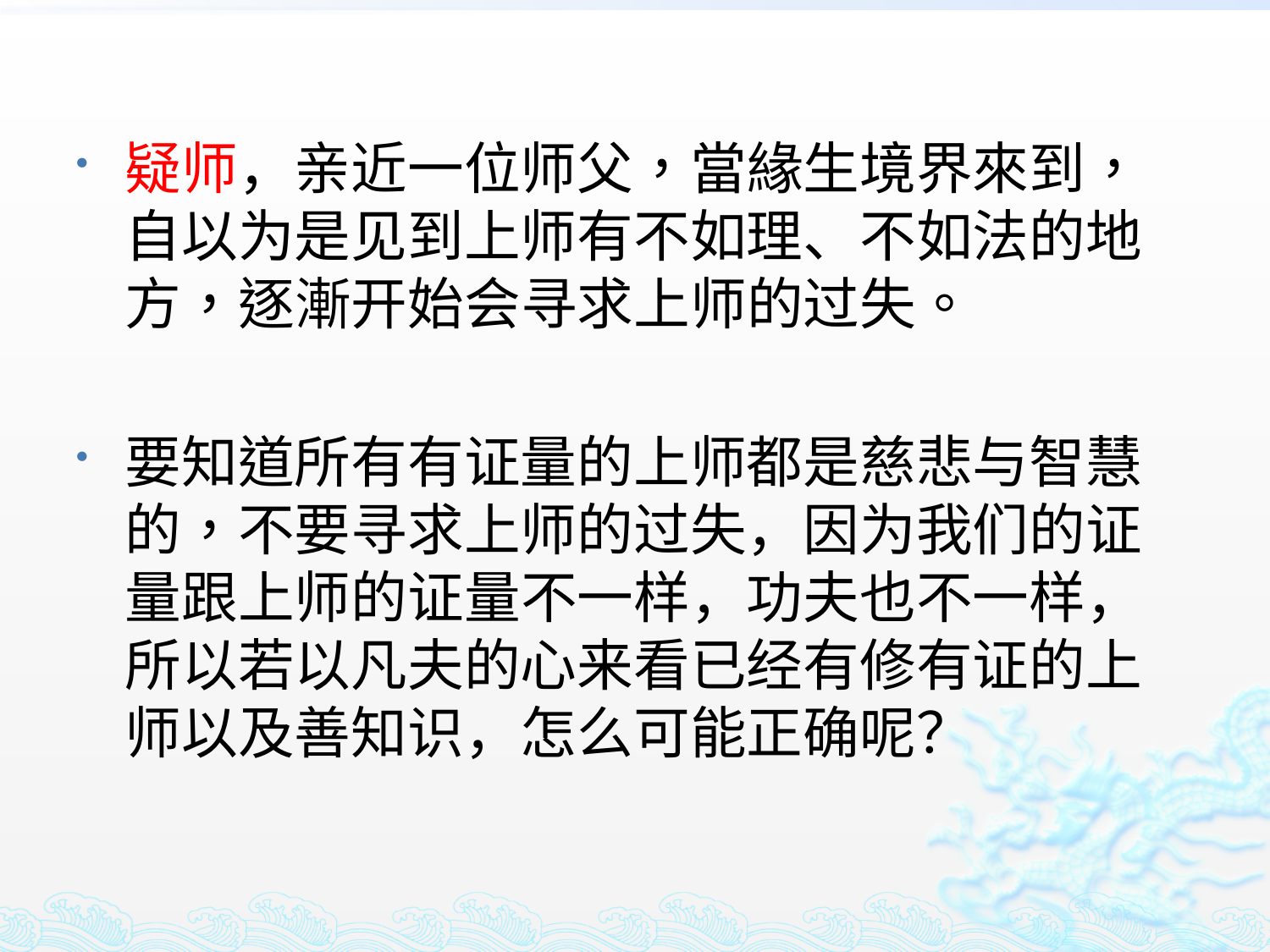

疑师，亲近一位师父，當緣生境界來到，自以为是见到上师有不如理、不如法的地方，逐漸开始会寻求上师的过失。

要知道所有有证量的上师都是慈悲与智慧的，不要寻求上师的过失，因为我们的证量跟上师的证量不一样，功夫也不一样，所以若以凡夫的心来看已经有修有证的上师以及善知识，怎么可能正确呢？